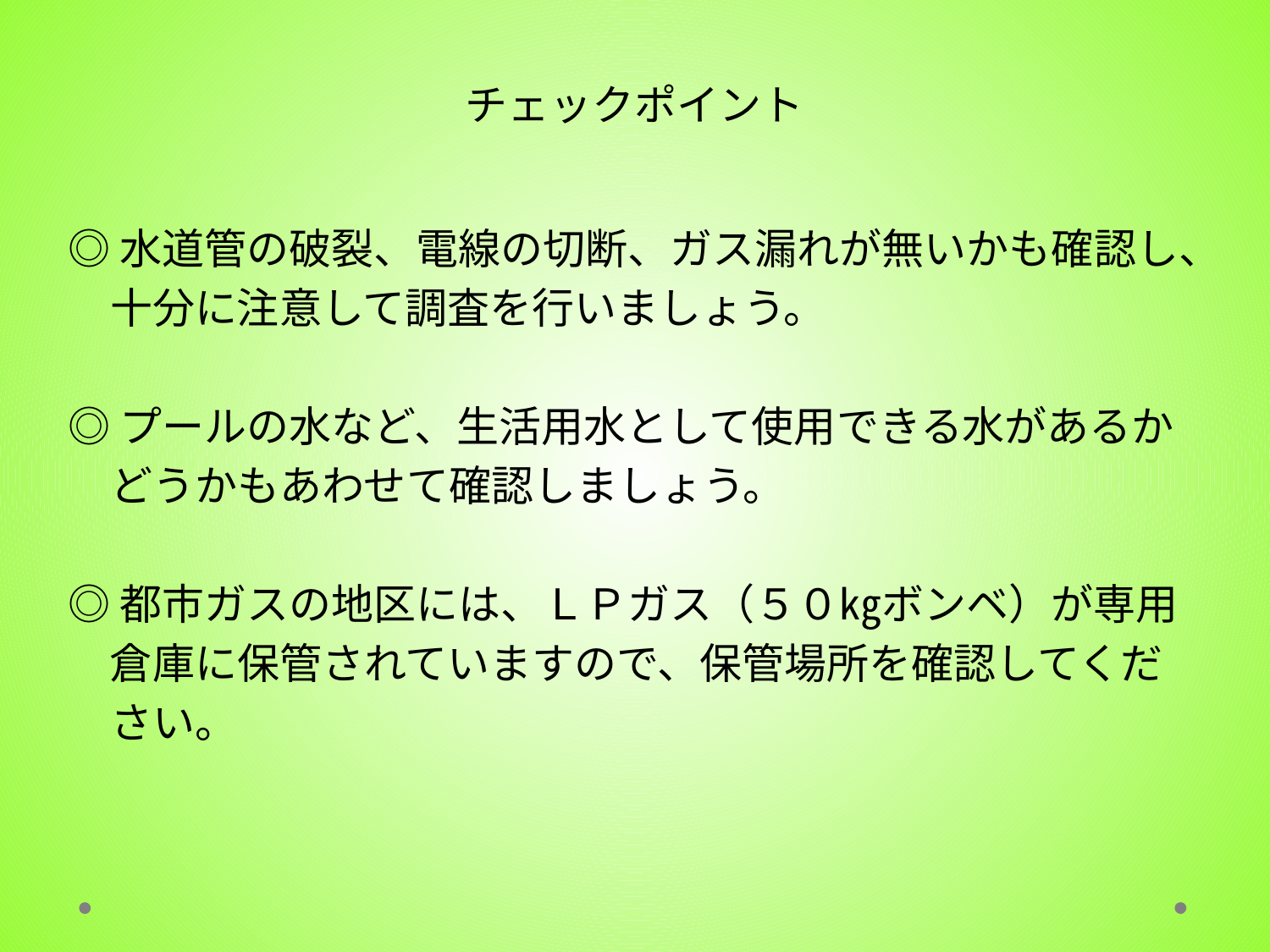

# チェックポイント
◎水道管の破裂、電線の切断、ガス漏れが無いかも確認し、
　十分に注意して調査を行いましょう。

◎プールの水など、生活用水として使用できる水があるか
　どうかもあわせて確認しましょう。

◎都市ガスの地区には、ＬＰガス（５０㎏ボンベ）が専用
　倉庫に保管されていますので、保管場所を確認してくだ
　さい。